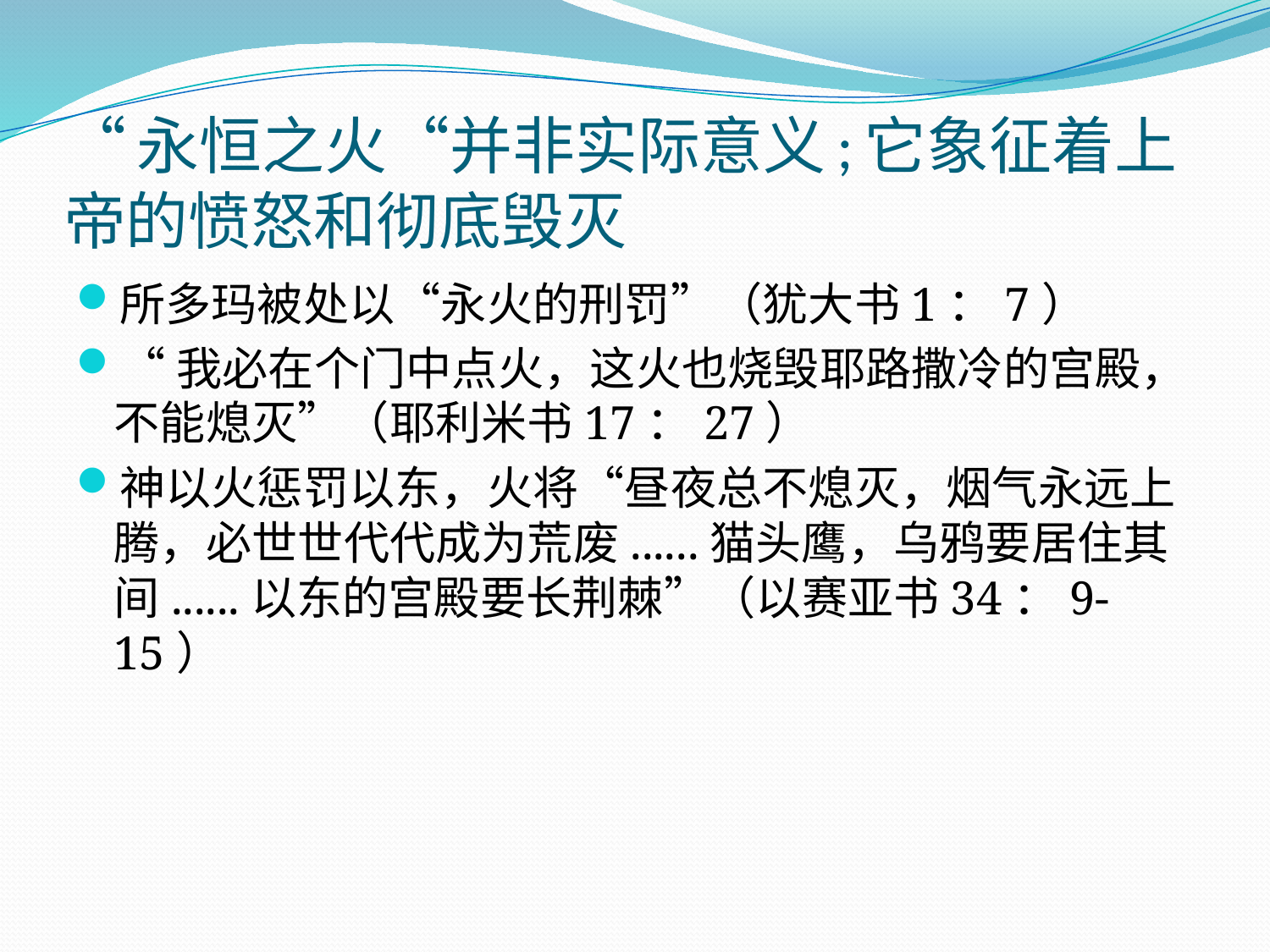

# “永恒之火“并非实际意义;它象征着上帝的愤怒和彻底毁灭
所多玛被处以“永火的刑罚”（犹大书1：7）
“我必在个门中点火，这火也烧毁耶路撒冷的宫殿，不能熄灭”（耶利米书17：27）
神以火惩罚以东，火将“昼夜总不熄灭，烟气永远上腾，必世世代代成为荒废......猫头鹰，乌鸦要居住其间......以东的宫殿要长荆棘”（以赛亚书34：9-15）